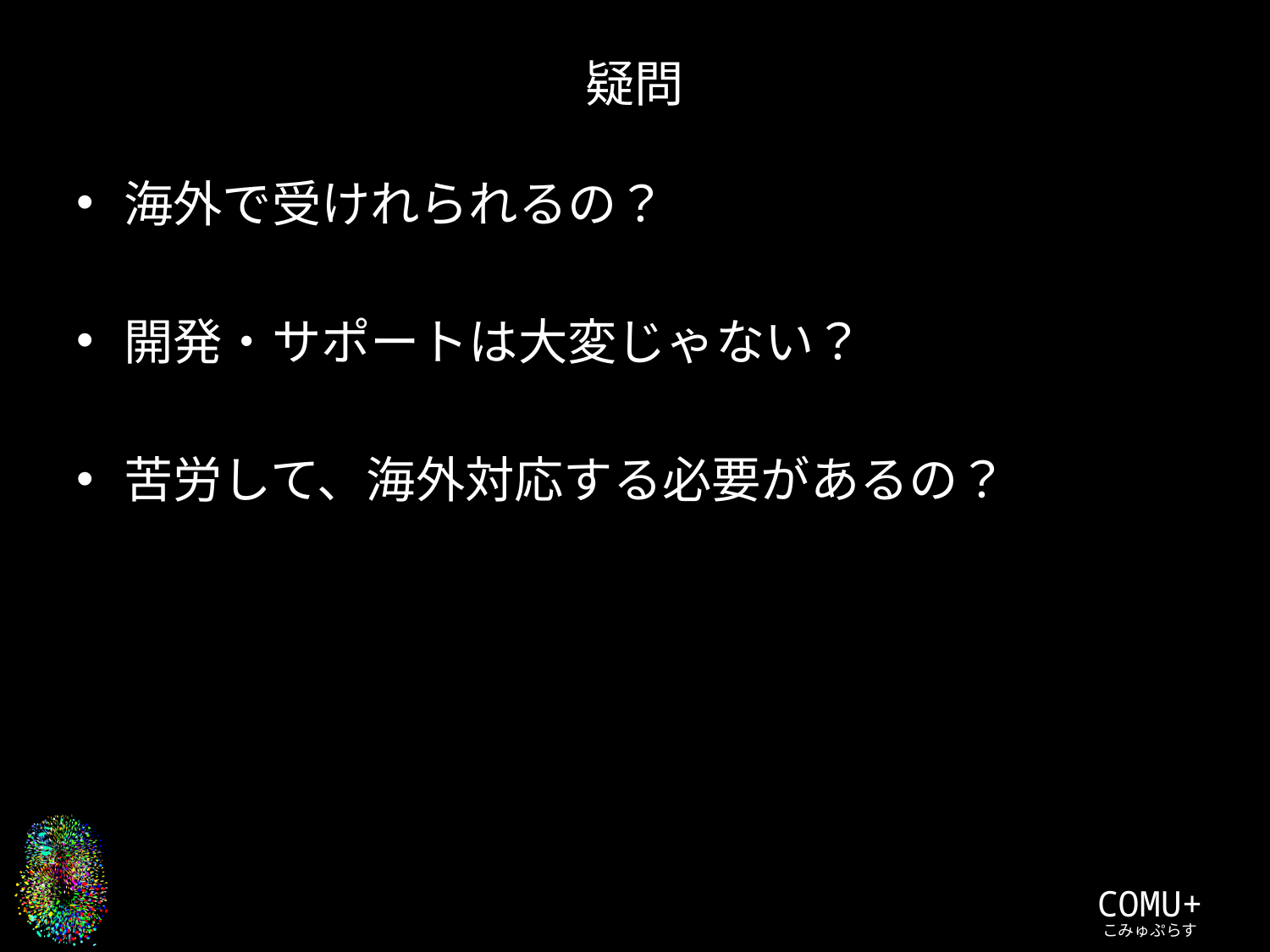

# 疑問
海外で受けれられるの？

開発・サポートは大変じゃない？

苦労して、海外対応する必要があるの？